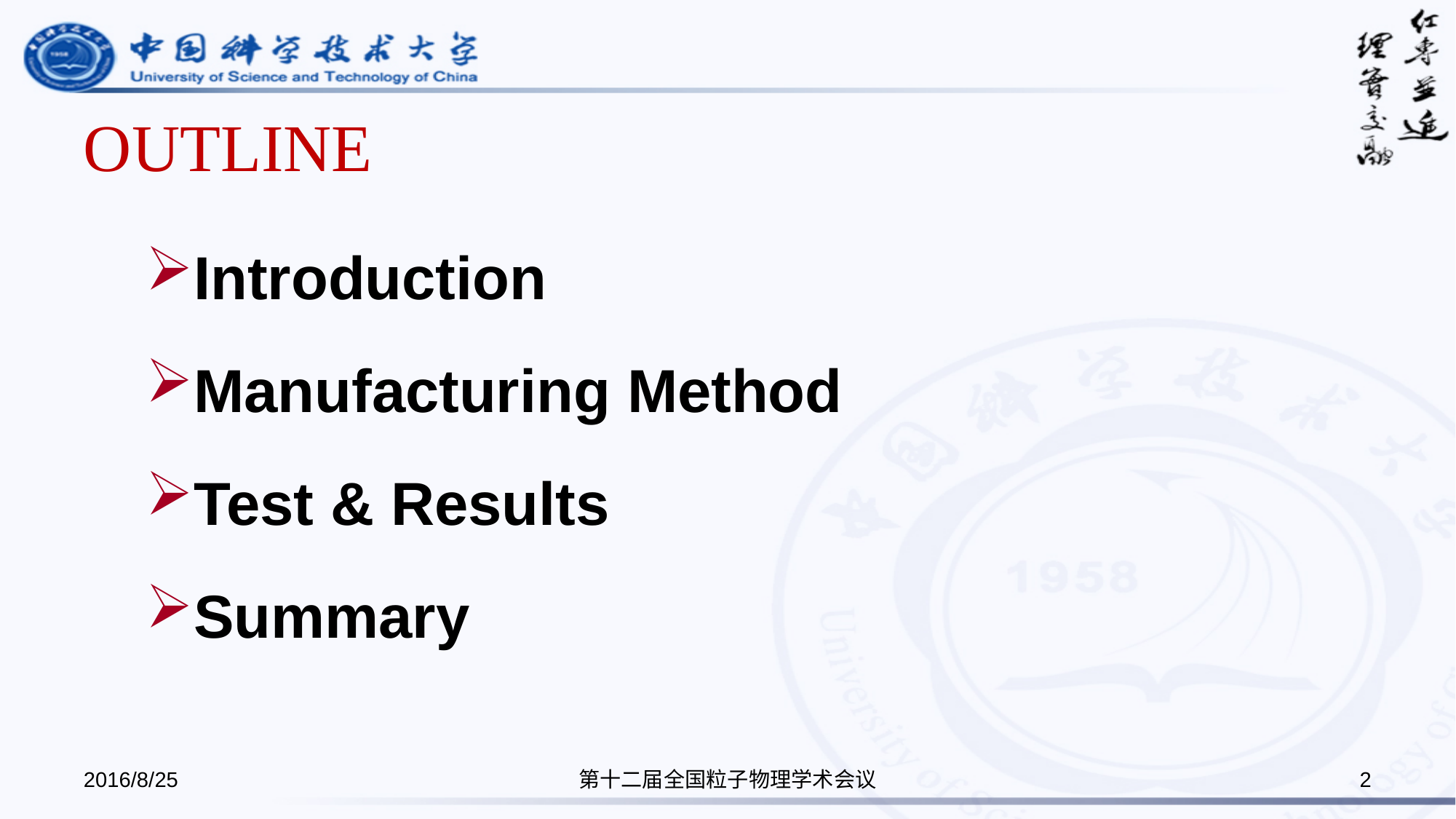

OUTLINE
Introduction
Manufacturing Method
Test & Results
Summary

2016/8/25
第十二届全国粒子物理学术会议
2